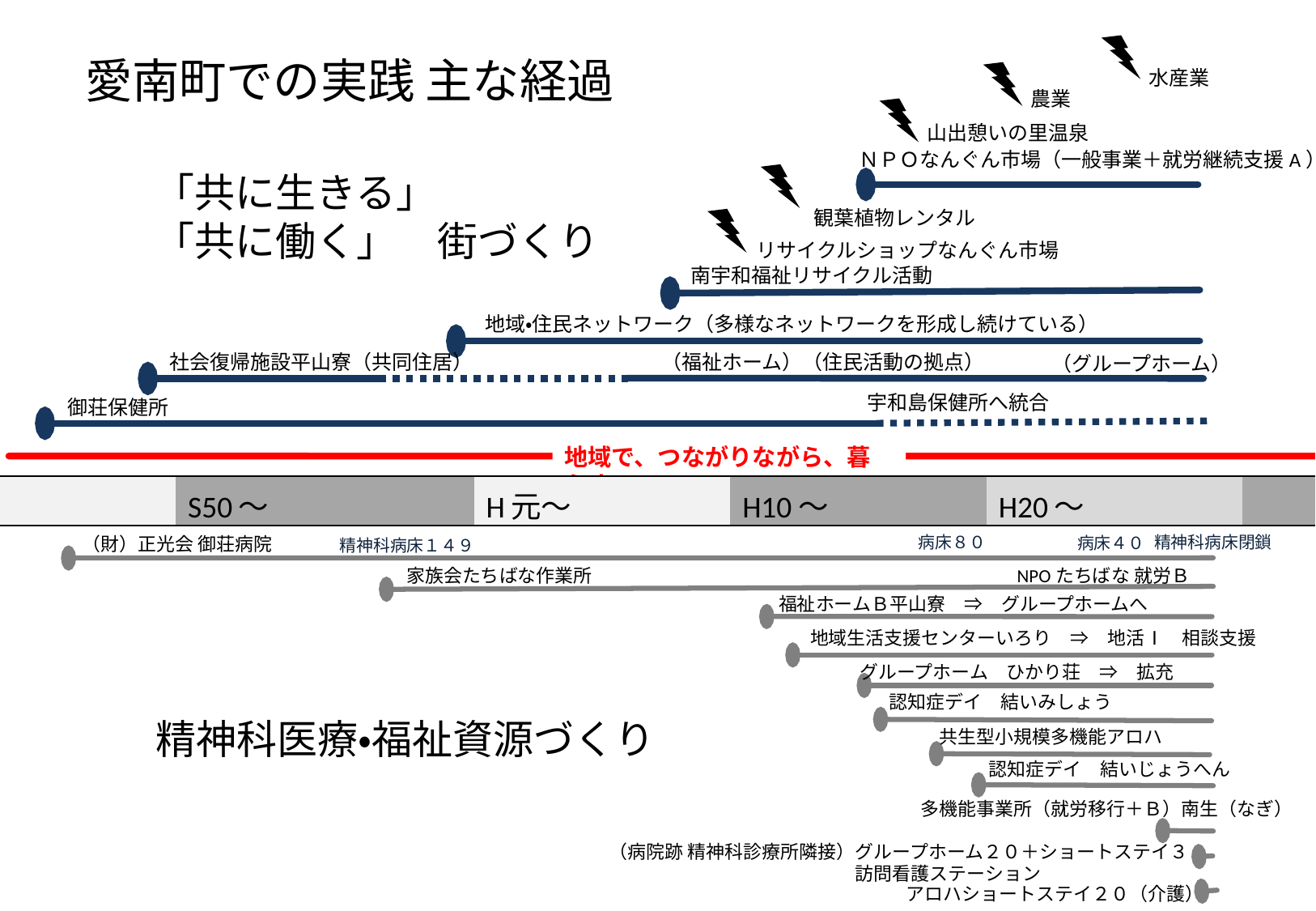

愛南町での実践 主な経過
水産業

農業

山出憩いの里温泉
ＮＰＯなんぐん市場（一般事業＋就労継続支援A）
「共に生きる」
「共に働く」　街づくり

観葉植物レンタル

リサイクルショップなんぐん市場
南宇和福祉リサイクル活動
地域・住民ネットワーク（多様なネットワークを形成し続けている）
社会復帰施設平山寮（共同住居）
（福祉ホーム）（住民活動の拠点）
（グループホーム）
宇和島保健所へ統合
御荘保健所
地域で、つながりながら、暮らす
|  | S50～ | H元～ | H10～ | H20～ |  |
| --- | --- | --- | --- | --- | --- |
精神科病床閉鎖
病床８０
病床４０
（財）正光会 御荘病院
精神科病床１４９
家族会たちばな作業所
NPOたちばな 就労Ｂ
福祉ホームＢ平山寮　⇒　グループホームへ
地域生活支援センターいろり　⇒　地活Ⅰ　相談支援
グループホーム　ひかり荘　⇒　拡充
認知症デイ　結いみしょう
精神科医療・福祉資源づくり
共生型小規模多機能アロハ
認知症デイ　結いじょうへん
多機能事業所（就労移行＋Ｂ）南生（なぎ）
（病院跡 精神科診療所隣接）グループホーム２０＋ショートステイ３
　　　　　　　　　　　　　 訪問看護ステーション
アロハショートステイ２０（介護）